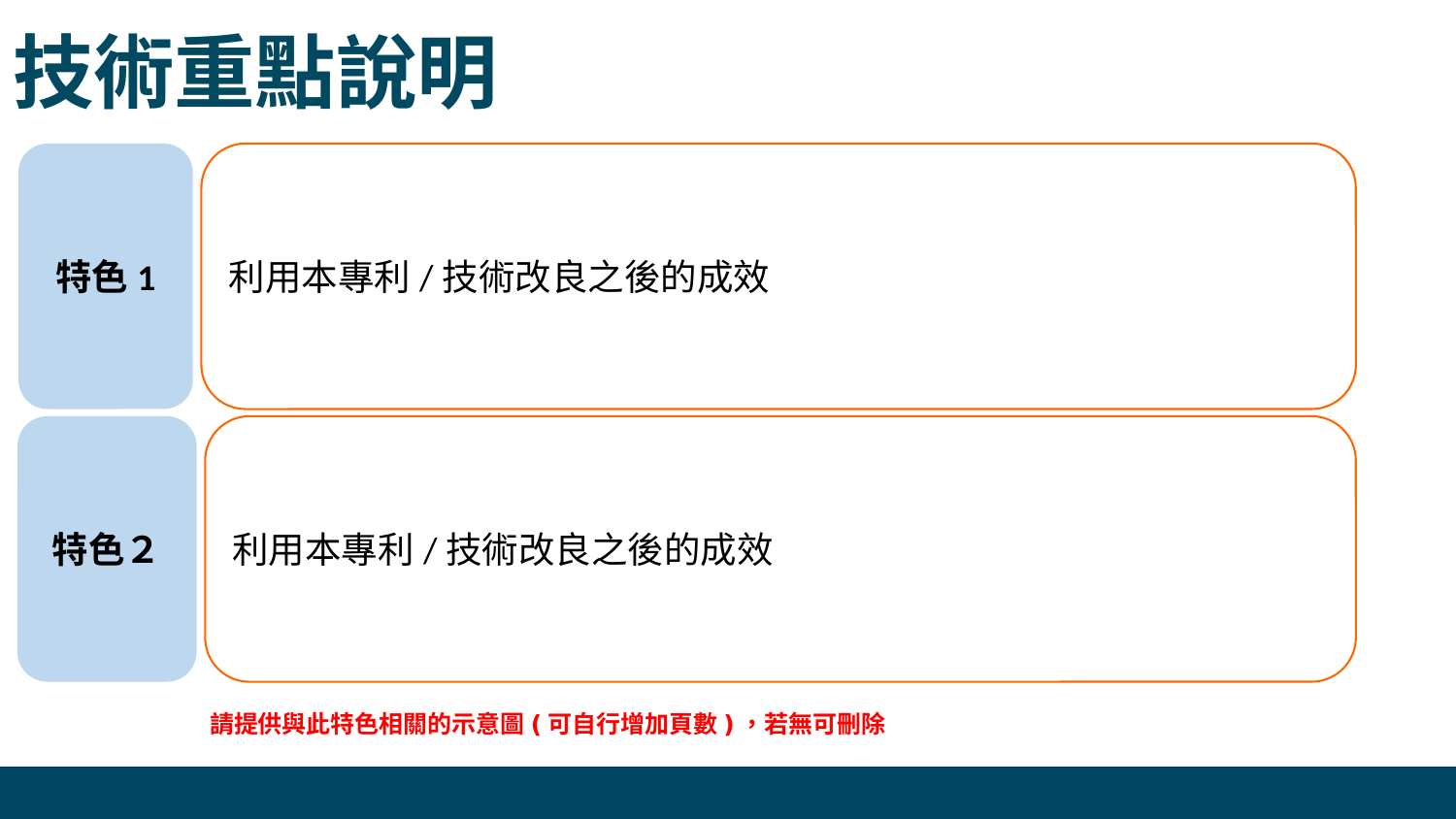

技術重點說明
特色1
利用本專利/技術改良之後的成效
特色２
利用本專利/技術改良之後的成效
請提供與此特色相關的示意圖(可自行增加頁數)，若無可刪除